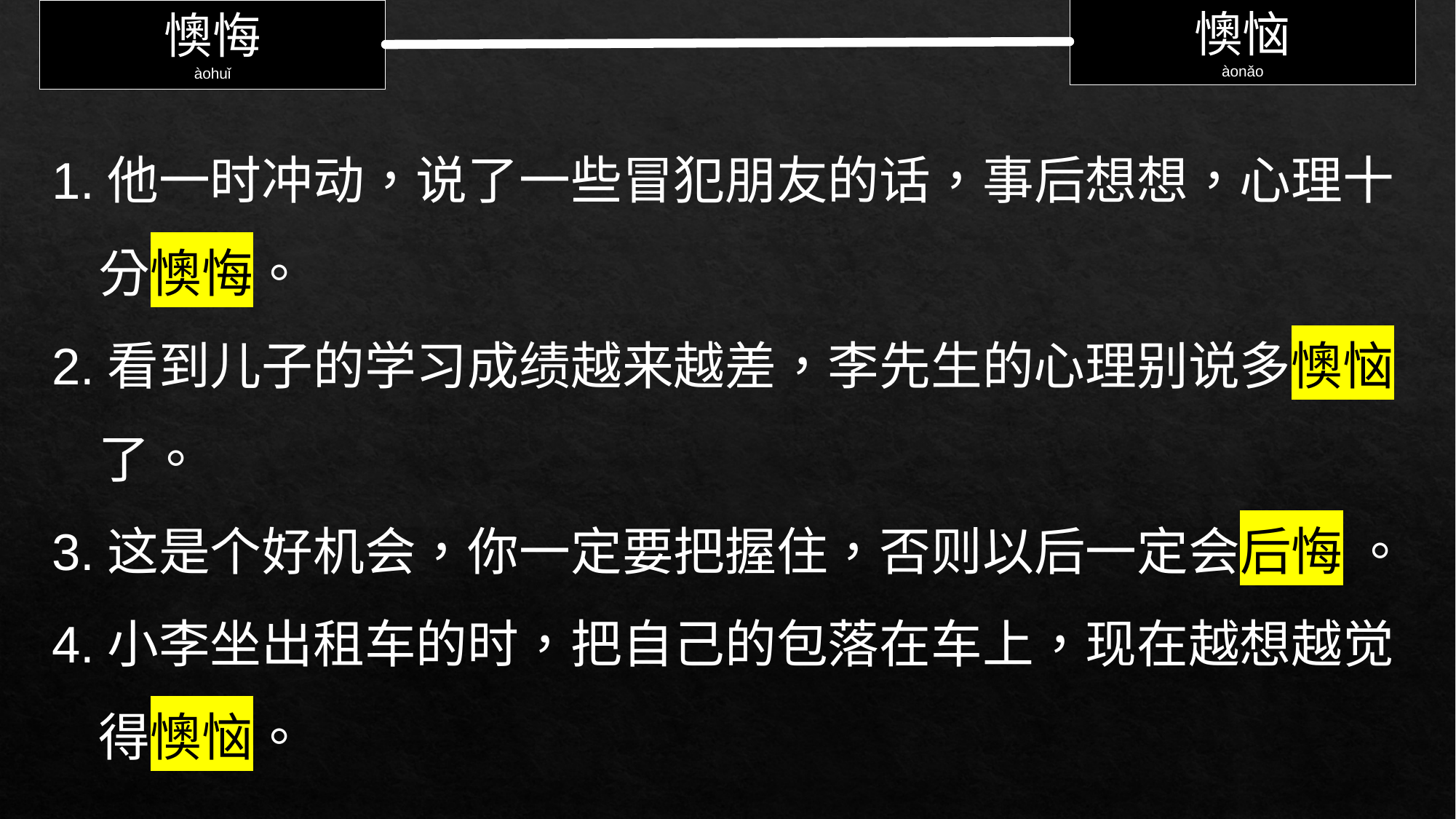

懊悔
àohuǐ

懊恼
àonǎo
1.他一时冲动，说了一些冒犯朋友的话，事后想想，心理十
   分懊悔。
2.看到儿子的学习成绩越来越差，李先生的心理别说多懊恼
   了。
3.这是个好机会，你一定要把握住，否则以后一定会后悔 。
4.小李坐出租车的时，把自己的包落在车上，现在越想越觉
   得懊恼。
|  |
| --- |